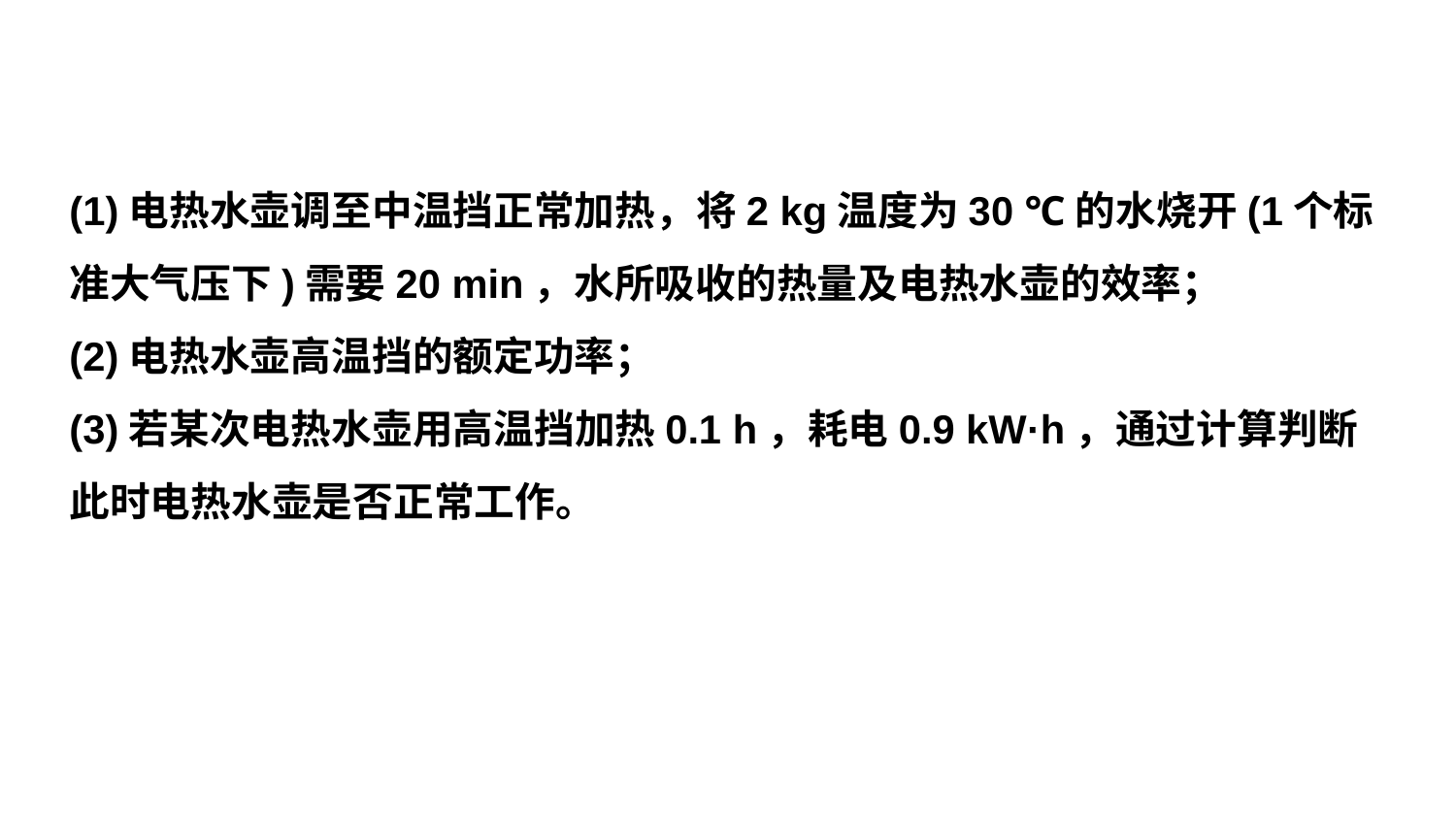

(1)电热水壶调至中温挡正常加热，将2 kg温度为30 ℃的水烧开(1个标准大气压下)需要20 min，水所吸收的热量及电热水壶的效率；
(2)电热水壶高温挡的额定功率；
(3)若某次电热水壶用高温挡加热0.1 h，耗电0.9 kW·h，通过计算判断此时电热水壶是否正常工作。